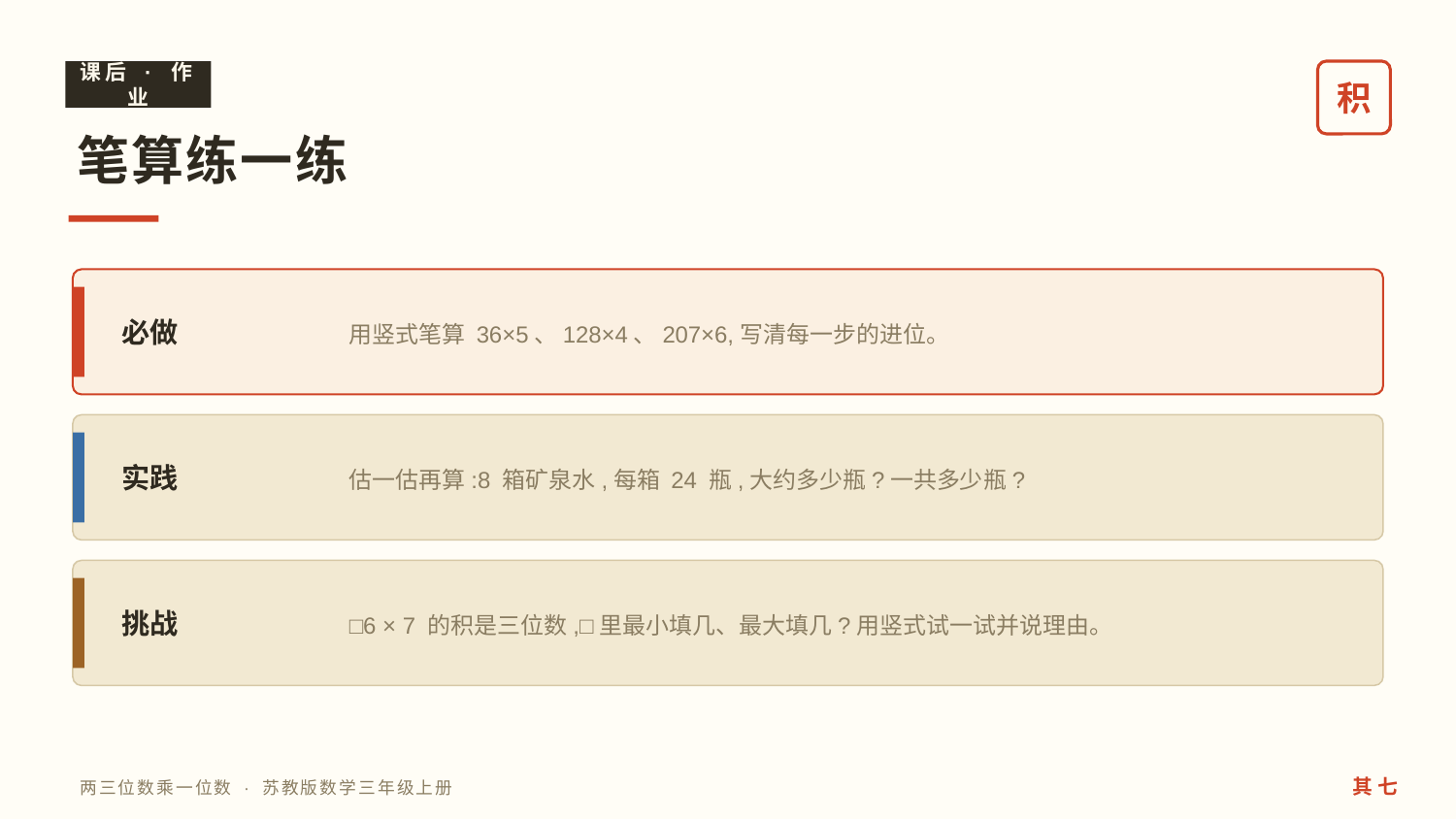

课后 · 作业
积

笔算练一练

用竖式笔算 36×5、128×4、207×6,写清每一步的进位。
必做

估一估再算:8 箱矿泉水,每箱 24 瓶,大约多少瓶?一共多少瓶?
实践

□6 × 7 的积是三位数,□里最小填几、最大填几?用竖式试一试并说理由。
挑战

其 七
两三位数乘一位数 · 苏教版数学三年级上册